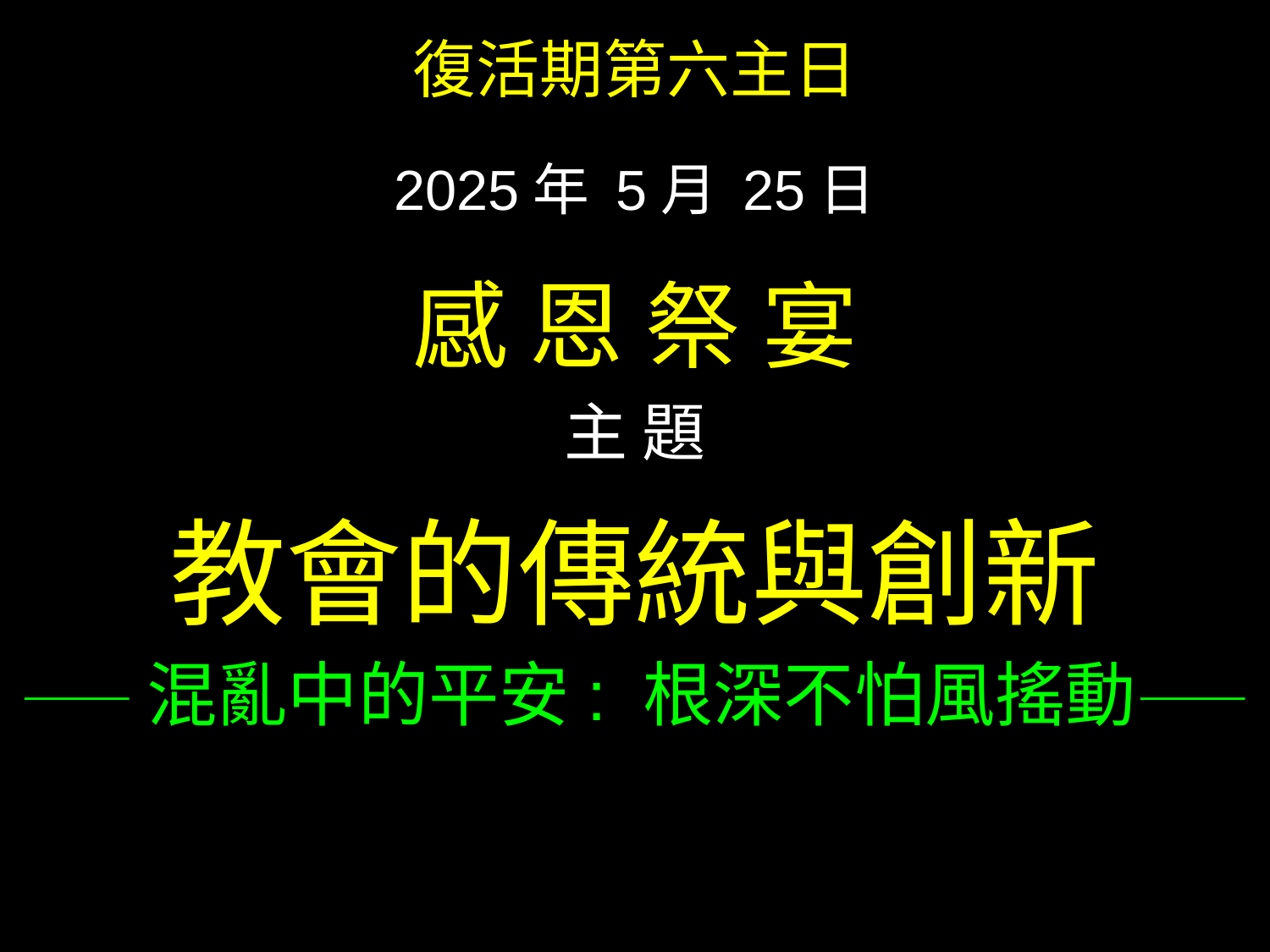

復活期第六主日

2025年 5月 25日

感 恩 祭 宴

主 題
教會的傳統與創新
——混亂中的平安: 根深不怕風搖動——